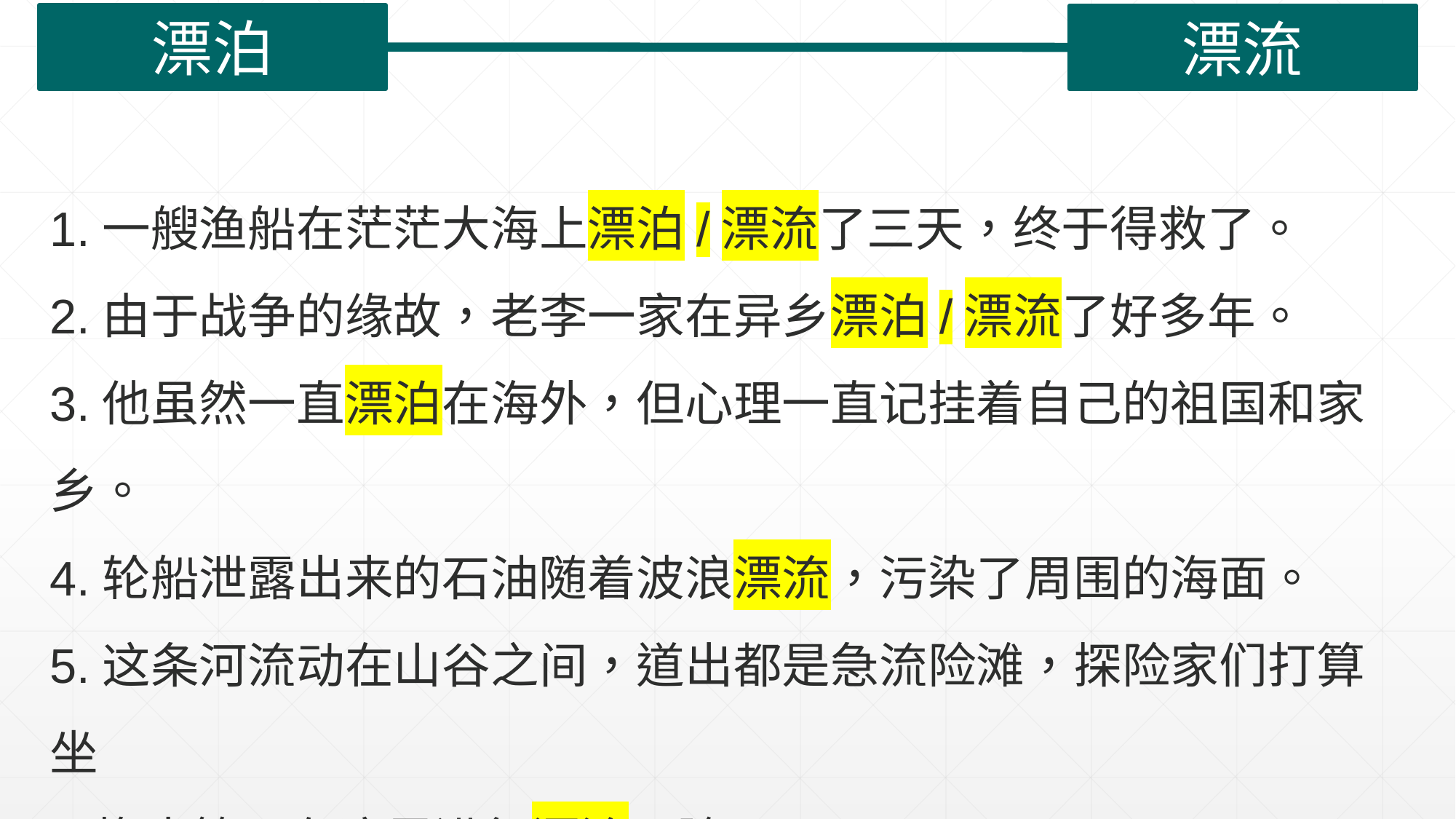

漂泊
漂流
|  |
| --- |
1.一艘渔船在茫茫大海上漂泊/漂流了三天，终于得救了。
2.由于战争的缘故，老李一家在异乡漂泊/漂流了好多年。
3.他虽然一直漂泊在海外，但心理一直记挂着自己的祖国和家乡。
4.轮船泄露出来的石油随着波浪漂流，污染了周围的海面。
5.这条河流动在山谷之间，道出都是急流险滩，探险家们打算坐
   橡皮筏子在这里进行漂流冒险。
6.由于生活所迫，爷爷早年漂泊异乡，过着辛苦的打工生活。